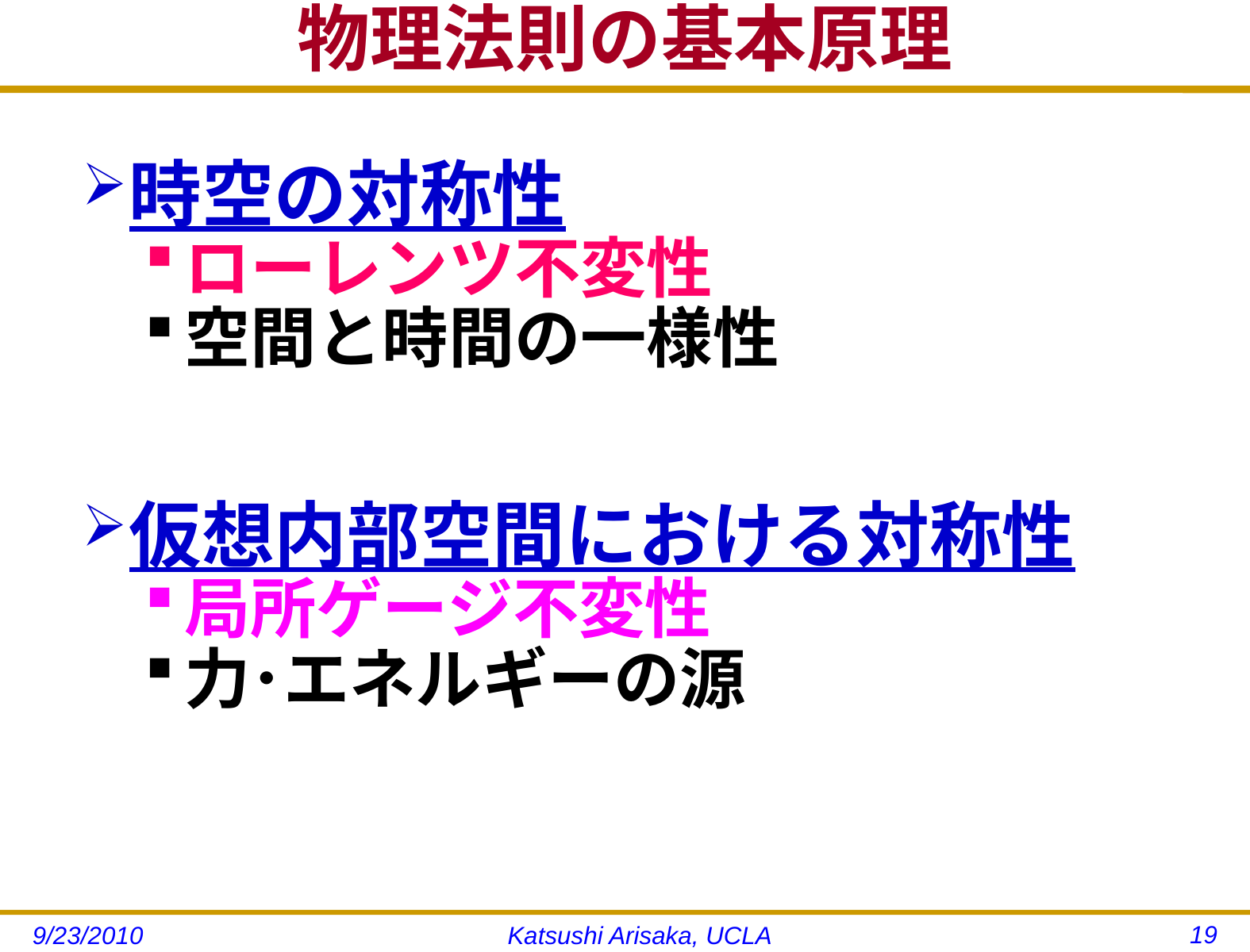

# 物理法則の基本原理
時空の対称性
ローレンツ不変性
空間と時間の一様性

仮想内部空間における対称性
局所ゲージ不変性
力･エネルギーの源

19
9/23/2010
Katsushi Arisaka, UCLA